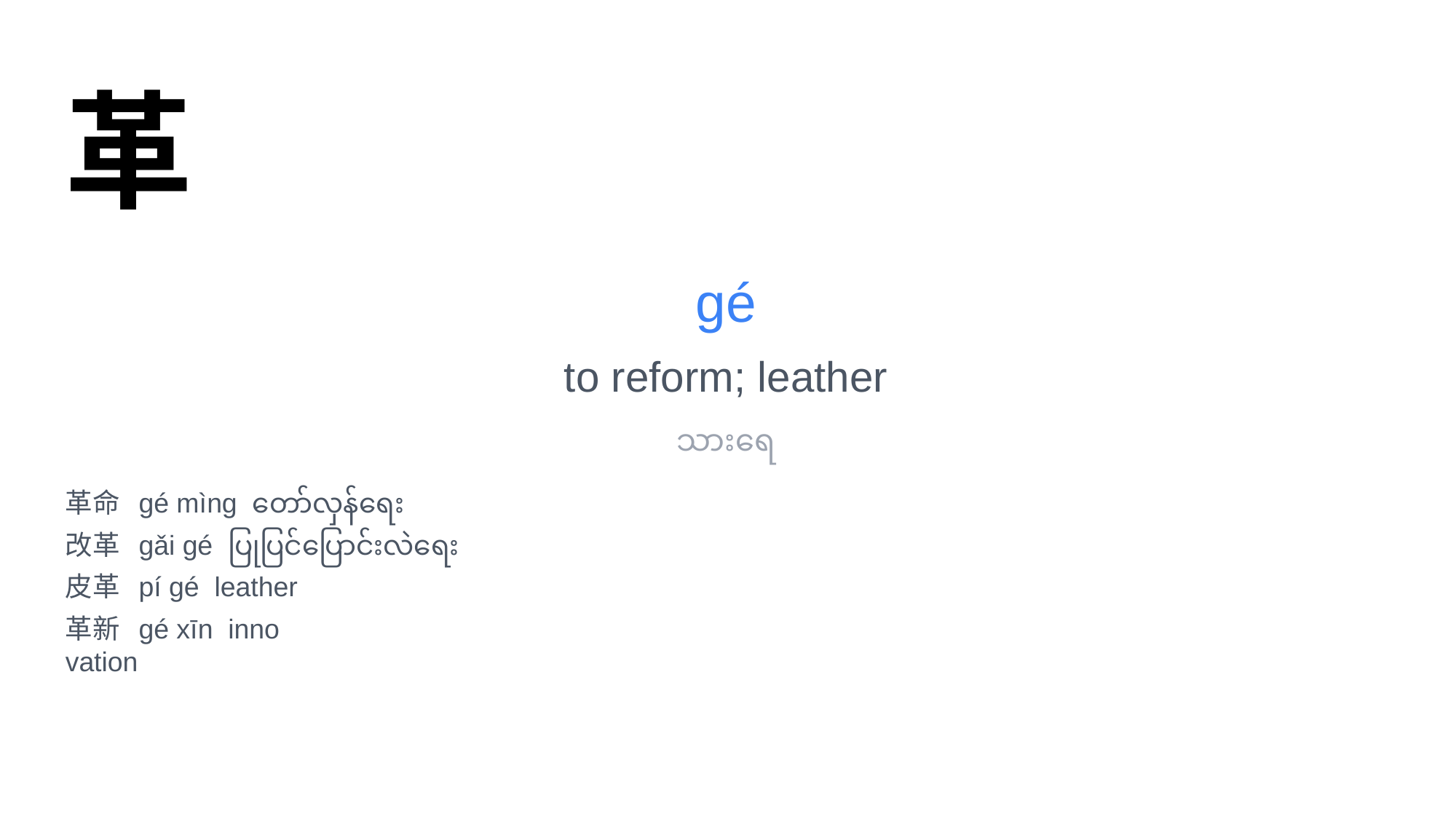

革
gé
to reform; leather
သားရေ
革命  gé mìng  တော်လှန်ရေး
改革  gǎi gé  ပြုပြင်ပြောင်းလဲရေး
皮革  pí gé  leather
革新  gé xīn  inno
vation